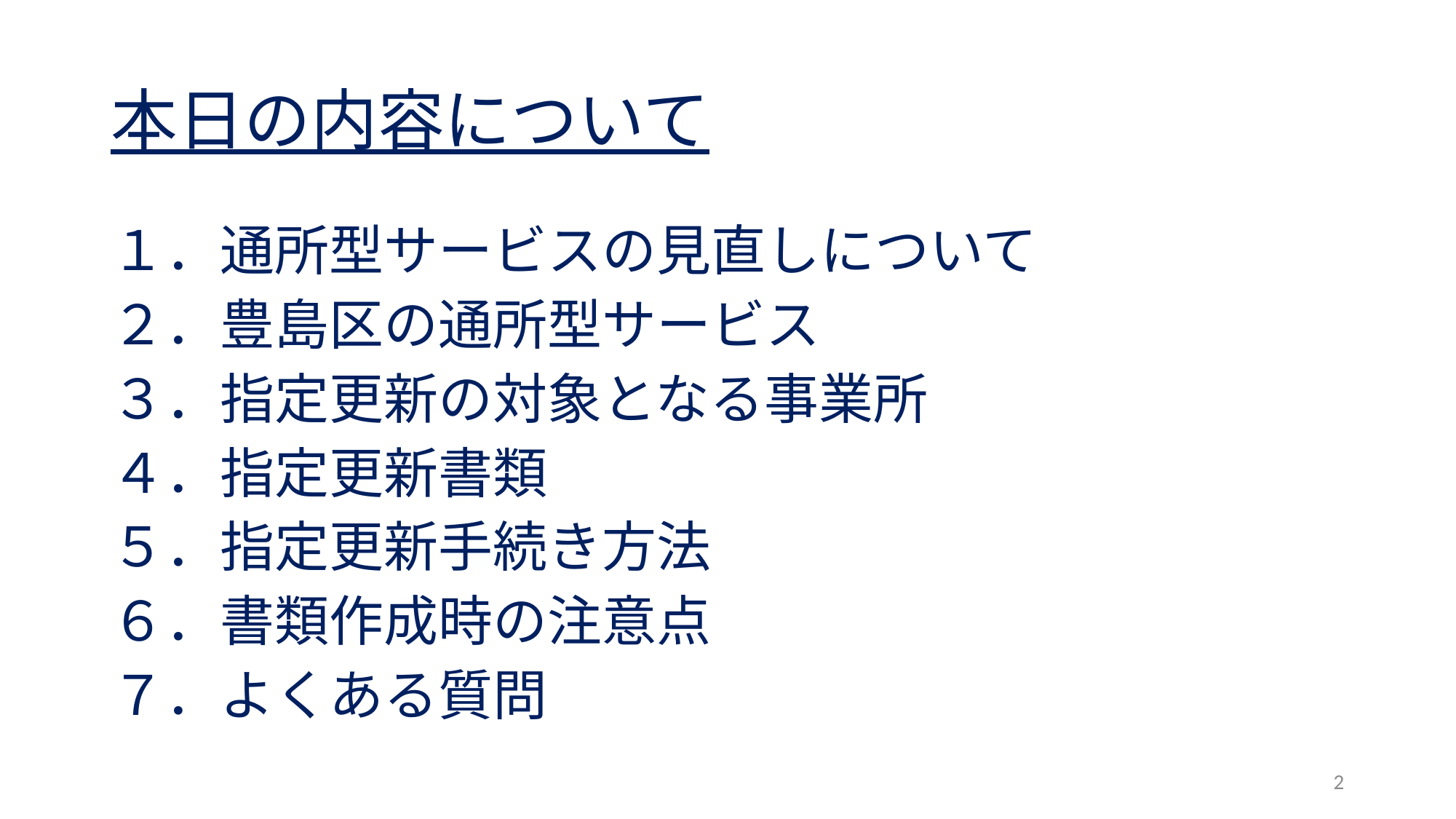

# 本日の内容について
１．通所型サービスの見直しについて
２．豊島区の通所型サービス
３．指定更新の対象となる事業所
４．指定更新書類
５．指定更新手続き方法
６．書類作成時の注意点
７．よくある質問

2